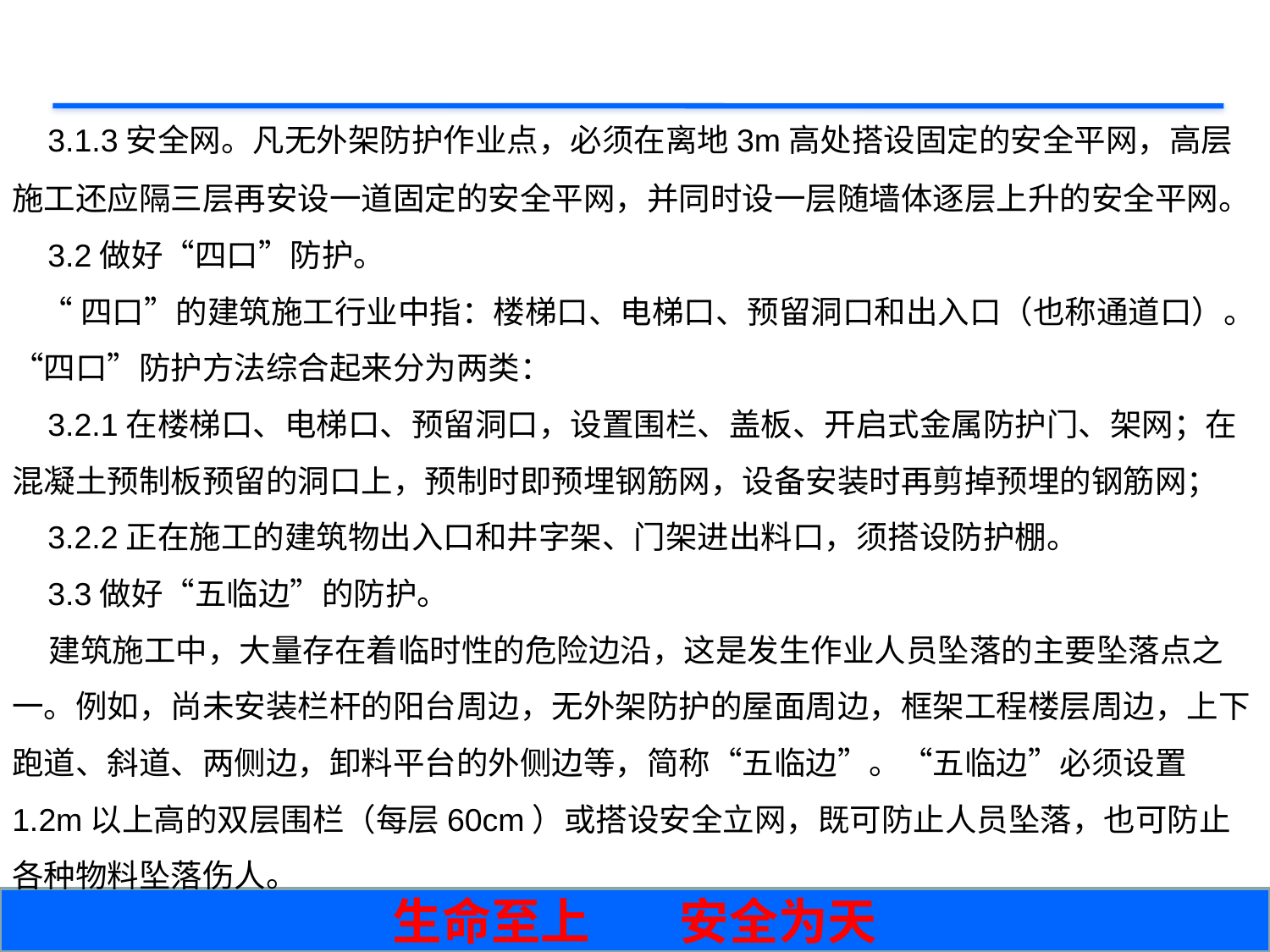

3.1.3安全网。凡无外架防护作业点，必须在离地3m高处搭设固定的安全平网，高层施工还应隔三层再安设一道固定的安全平网，并同时设一层随墙体逐层上升的安全平网。
    3.2做好“四口”防护。
    “四口”的建筑施工行业中指：楼梯口、电梯口、预留洞口和出入口（也称通道口）。“四口”防护方法综合起来分为两类：
    3.2.1在楼梯口、电梯口、预留洞口，设置围栏、盖板、开启式金属防护门、架网；在混凝土预制板预留的洞口上，预制时即预埋钢筋网，设备安装时再剪掉预埋的钢筋网；
    3.2.2正在施工的建筑物出入口和井字架、门架进出料口，须搭设防护棚。
    3.3做好“五临边”的防护。
    建筑施工中，大量存在着临时性的危险边沿，这是发生作业人员坠落的主要坠落点之一。例如，尚未安装栏杆的阳台周边，无外架防护的屋面周边，框架工程楼层周边，上下跑道、斜道、两侧边，卸料平台的外侧边等，简称“五临边”。“五临边”必须设置1.2m以上高的双层围栏（每层60cm）或搭设安全立网，既可防止人员坠落，也可防止各种物料坠落伤人。